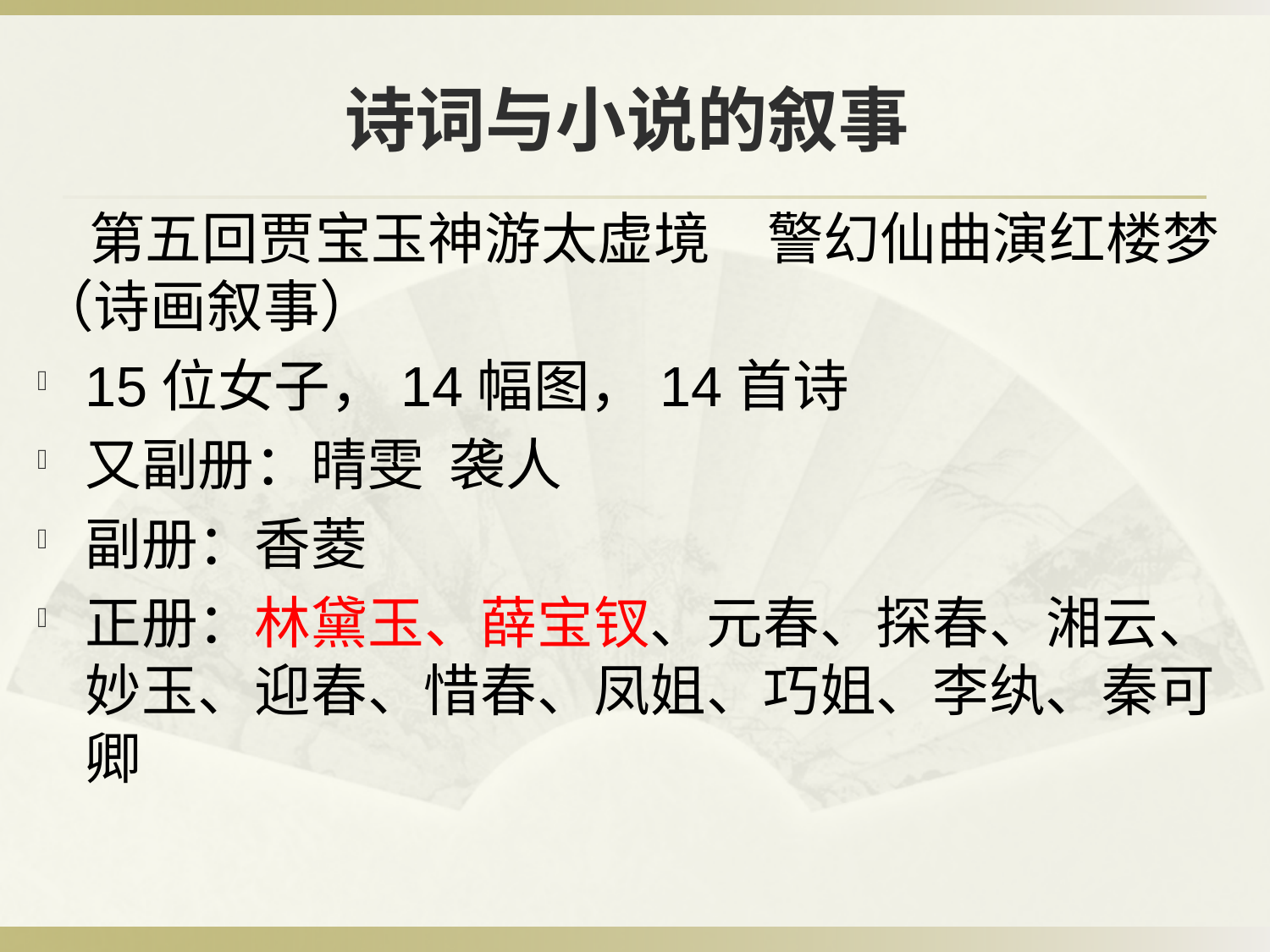

# 诗词与小说的叙事
   第五回贾宝玉神游太虚境　警幻仙曲演红楼梦（诗画叙事）
15位女子，14幅图，14首诗
又副册：晴雯  袭人
副册：香菱
正册：林黛玉、薛宝钗、元春、探春、湘云、妙玉、迎春、惜春、凤姐、巧姐、李纨、秦可卿